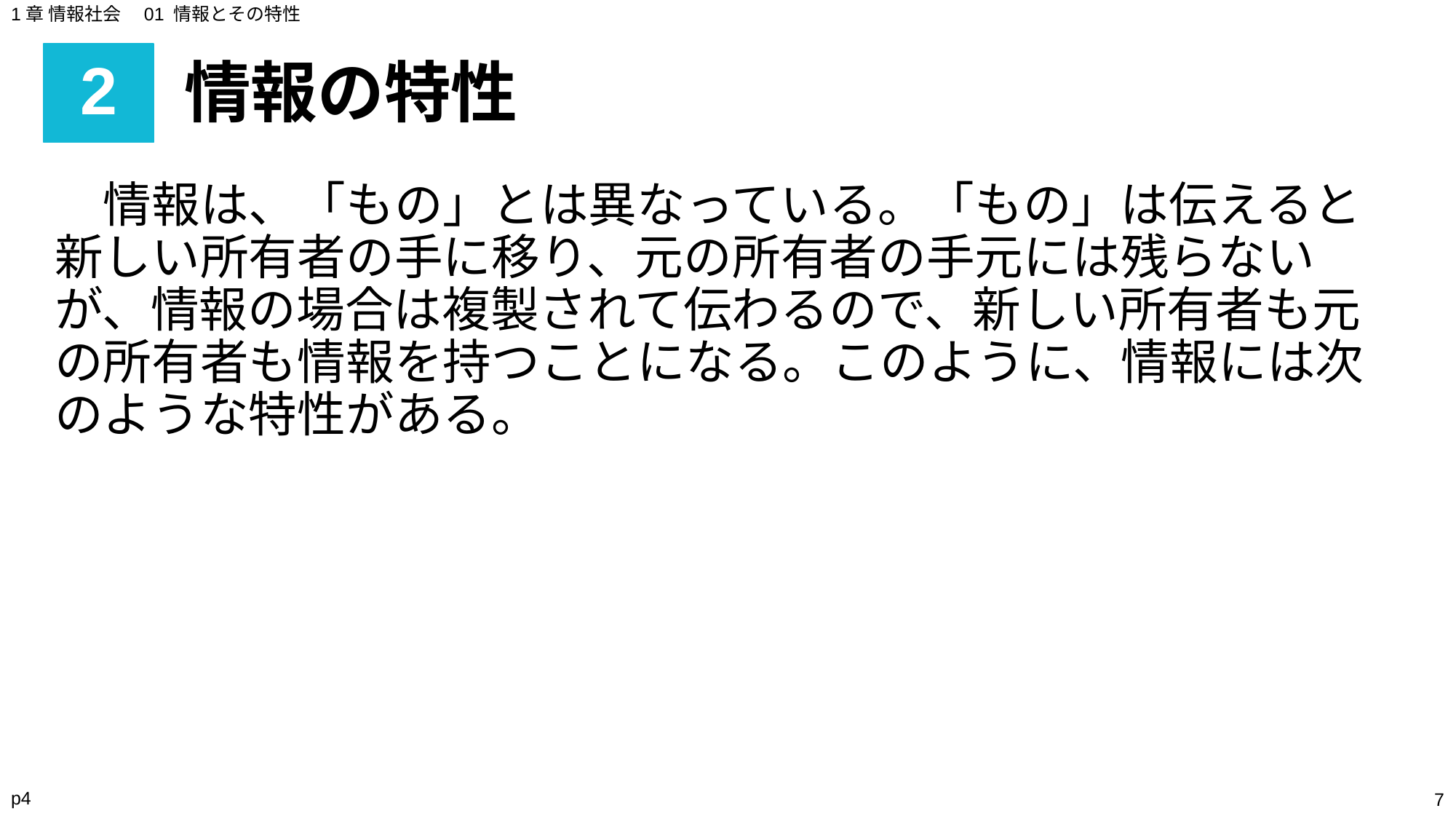

1章 情報社会　01 情報とその特性

# 2
情報の特性
　情報は、「もの」とは異なっている。「もの」は伝えると新しい所有者の手に移り、元の所有者の手元には残らないが、情報の場合は複製されて伝わるので、新しい所有者も元の所有者も情報を持つことになる。このように、情報には次のような特性がある。
p4
7